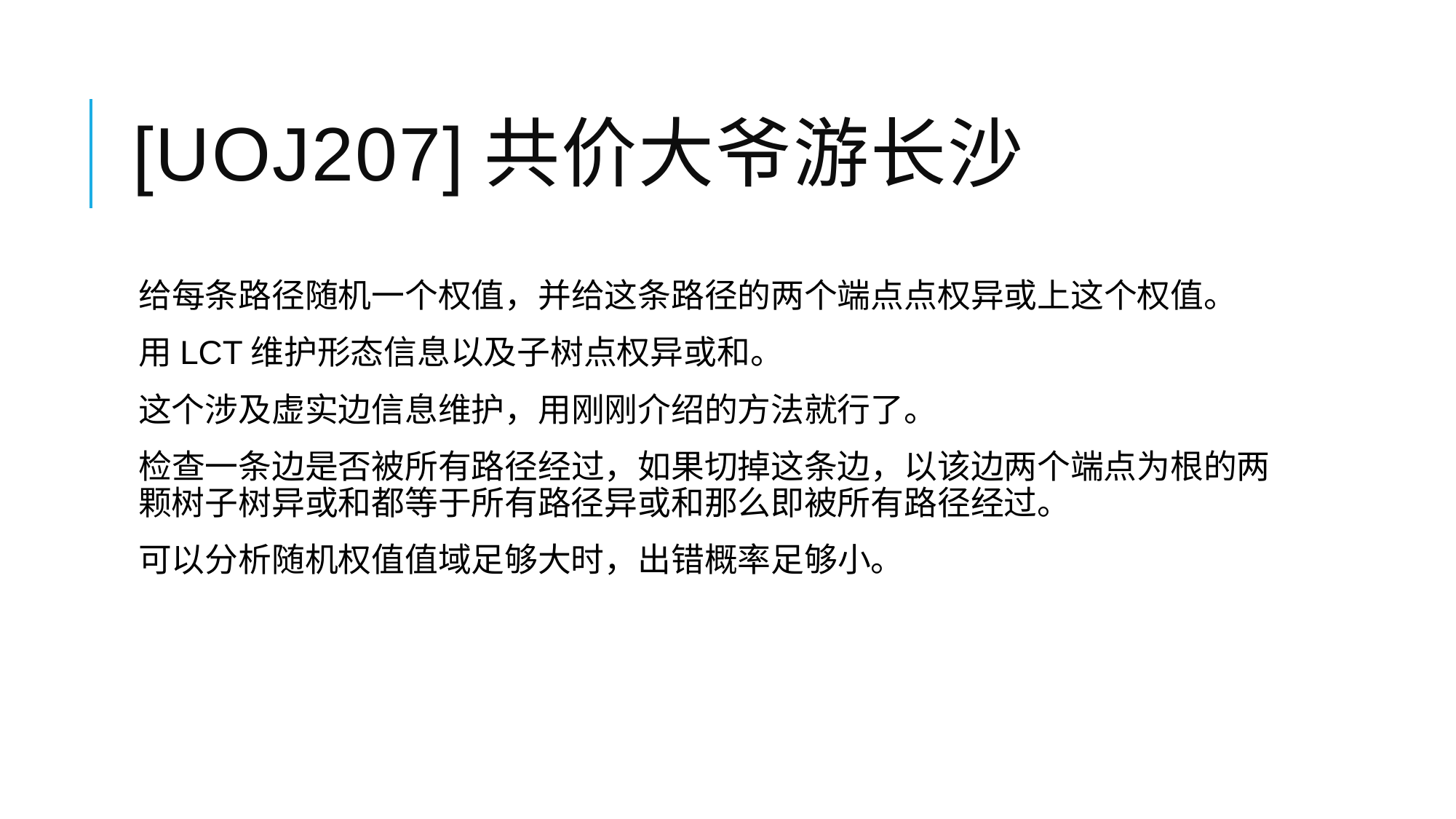

# [UOJ207]共价大爷游长沙
给每条路径随机一个权值，并给这条路径的两个端点点权异或上这个权值。
用LCT维护形态信息以及子树点权异或和。
这个涉及虚实边信息维护，用刚刚介绍的方法就行了。
检查一条边是否被所有路径经过，如果切掉这条边，以该边两个端点为根的两颗树子树异或和都等于所有路径异或和那么即被所有路径经过。
可以分析随机权值值域足够大时，出错概率足够小。